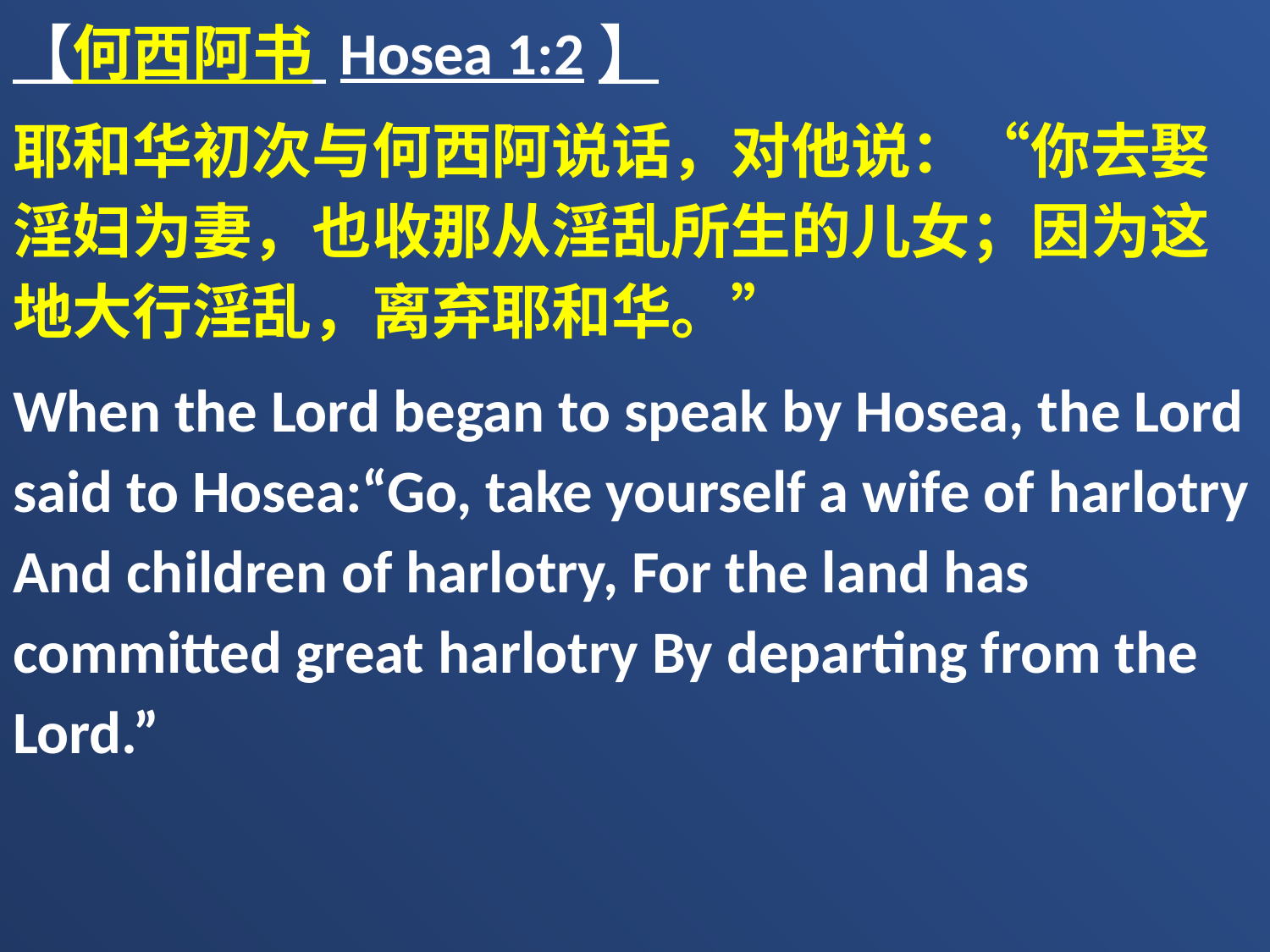

【何西阿书 Hosea 1:2】
耶和华初次与何西阿说话，对他说：“你去娶淫妇为妻，也收那从淫乱所生的儿女；因为这地大行淫乱，离弃耶和华。”
When the Lord began to speak by Hosea, the Lord said to Hosea:“Go, take yourself a wife of harlotry And children of harlotry, For the land has committed great harlotry By departing from the Lord.”